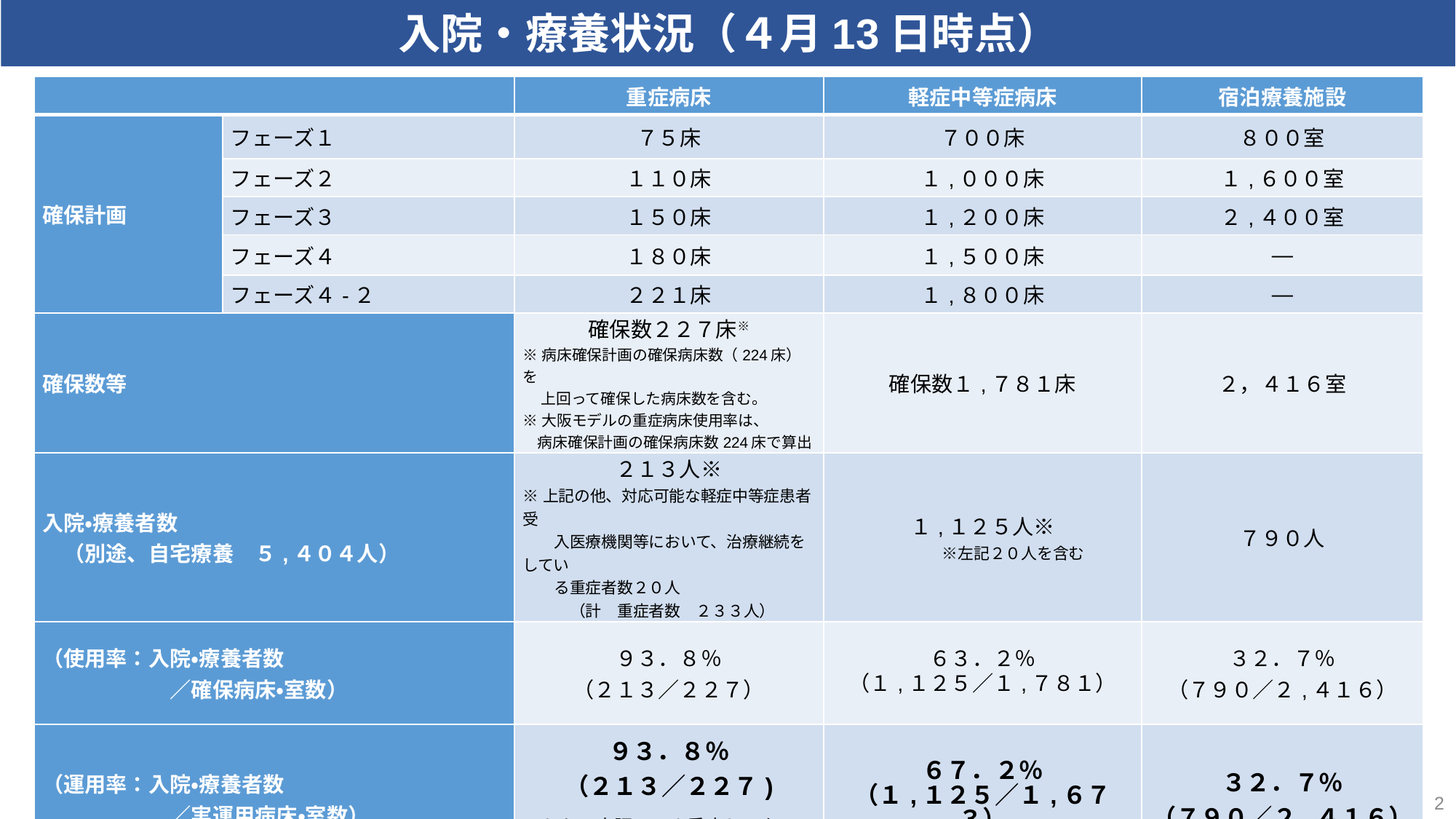

入院・療養状況（４月13日時点）
|  |  | 重症病床 | 軽症中等症病床 | 宿泊療養施設 |
| --- | --- | --- | --- | --- |
| 確保計画 | フェーズ１ | ７５床 | ７００床 | ８００室 |
|  | フェーズ２ | １１０床 | １,０００床 | １,６００室 |
|  | フェーズ３ | １５０床 | １,２００床 | ２,４００室 |
|  | フェーズ４ | １８０床 | １,５００床 | ― |
|  | フェーズ４-２ | ２２１床 | １,８００床 | ― |
| 確保数等 |  | 確保数２２７床※ ※病床確保計画の確保病床数（224床）を 　 上回って確保した病床数を含む。 ※大阪モデルの重症病床使用率は、 　病床確保計画の確保病床数224床で算出 | 確保数１,７８１床 | ２，４１６室 |
| 入院・療養者数 　（別途、自宅療養　５,４０４人） |  | ２１３人※ ※上記の他、対応可能な軽症中等症患者受 　　入医療機関等において、治療継続をしてい 　　る重症者数２０人 　　　（計　重症者数　２３３人） | １,１２５人※ 　　　　　　　※左記２０人を含む | ７９０人 |
| （使用率：入院・療養者数 　　　　　　／確保病床・室数） |  | ９３．８％ （２１３／２２７） | ６３．２％ （１,１２５／１,７８１） | ３２．７％ （７９０／２,４１６） |
| （運用率：入院・療養者数 　　　　　　／実運用病床・室数） |  | ９３．８％ （２１３／２２７) うち、大阪コロナ重症センター （１６／１６） | ６７．２％ （１,１２５／１,６７３） | ３２．７％ （７９０／２,４１６） |
2